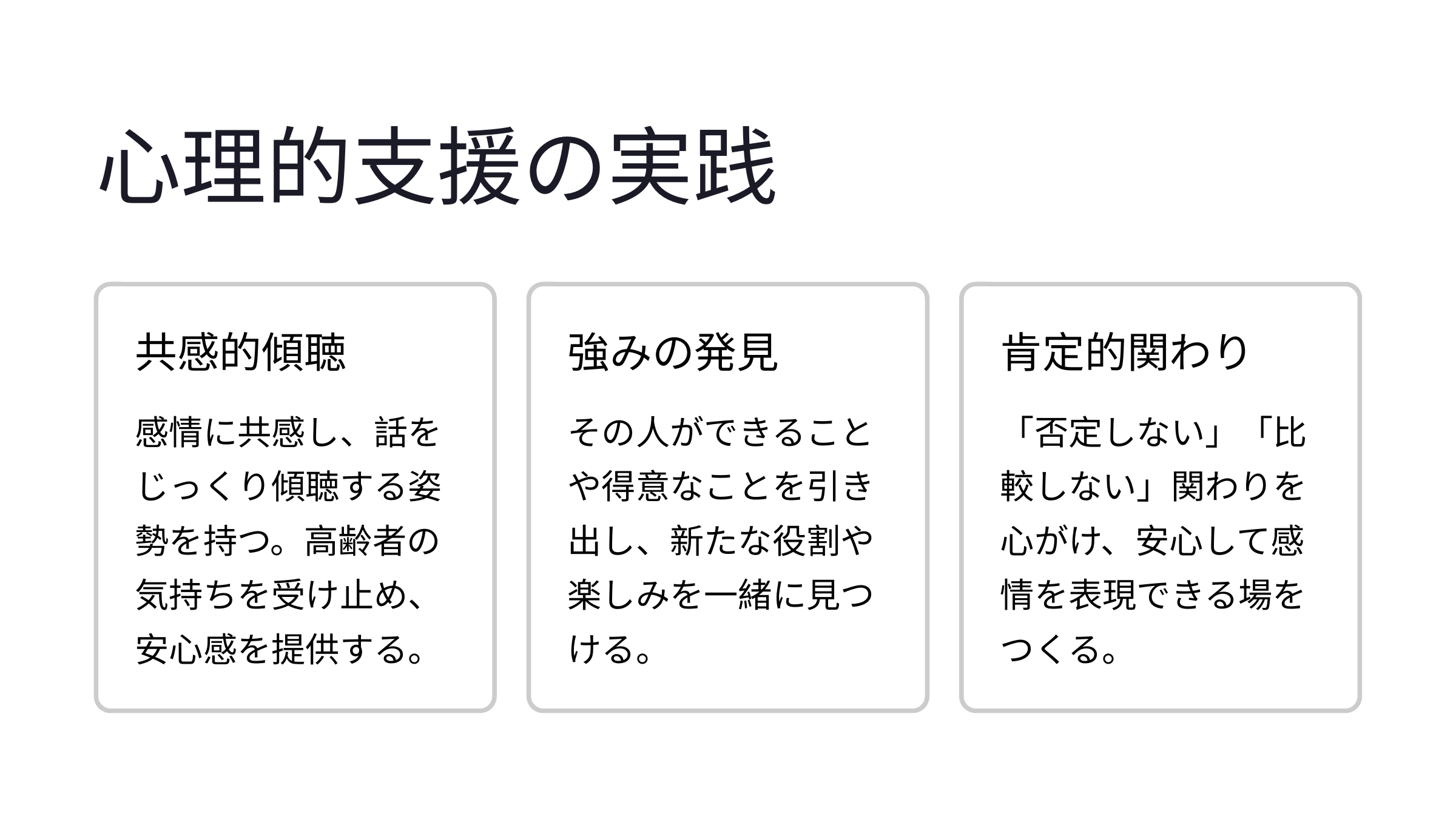

心理的支援の実践

共感的傾聴
強みの発見
肯定的関わり
感情に共感し、話をじっくり傾聴する姿勢を持つ。高齢者の気持ちを受け止め、安心感を提供する。
その人ができることや得意なことを引き出し、新たな役割や楽しみを一緒に見つける。
「否定しない」「比較しない」関わりを心がけ、安心して感情を表現できる場をつくる。